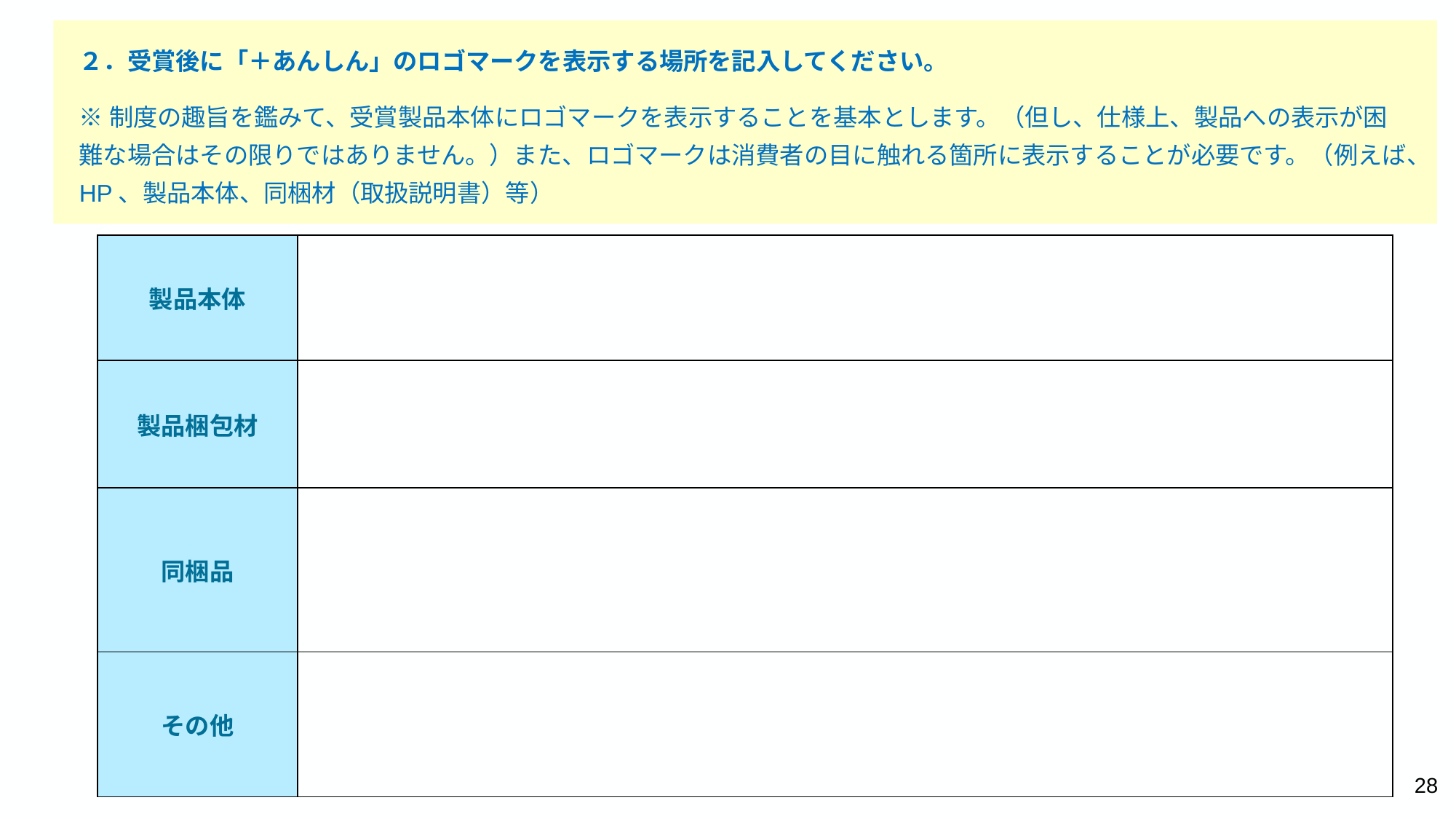

２．受賞後に「＋あんしん」のロゴマークを表示する場所を記入してください。
※制度の趣旨を鑑みて、受賞製品本体にロゴマークを表示することを基本とします。（但し、仕様上、製品への表示が困難な場合はその限りではありません。）また、ロゴマークは消費者の目に触れる箇所に表示することが必要です。（例えば、HP、製品本体、同梱材（取扱説明書）等）
| 製品本体 |  |
| --- | --- |
| 製品梱包材 |  |
| 同梱品 |  |
| その他 |  |

28